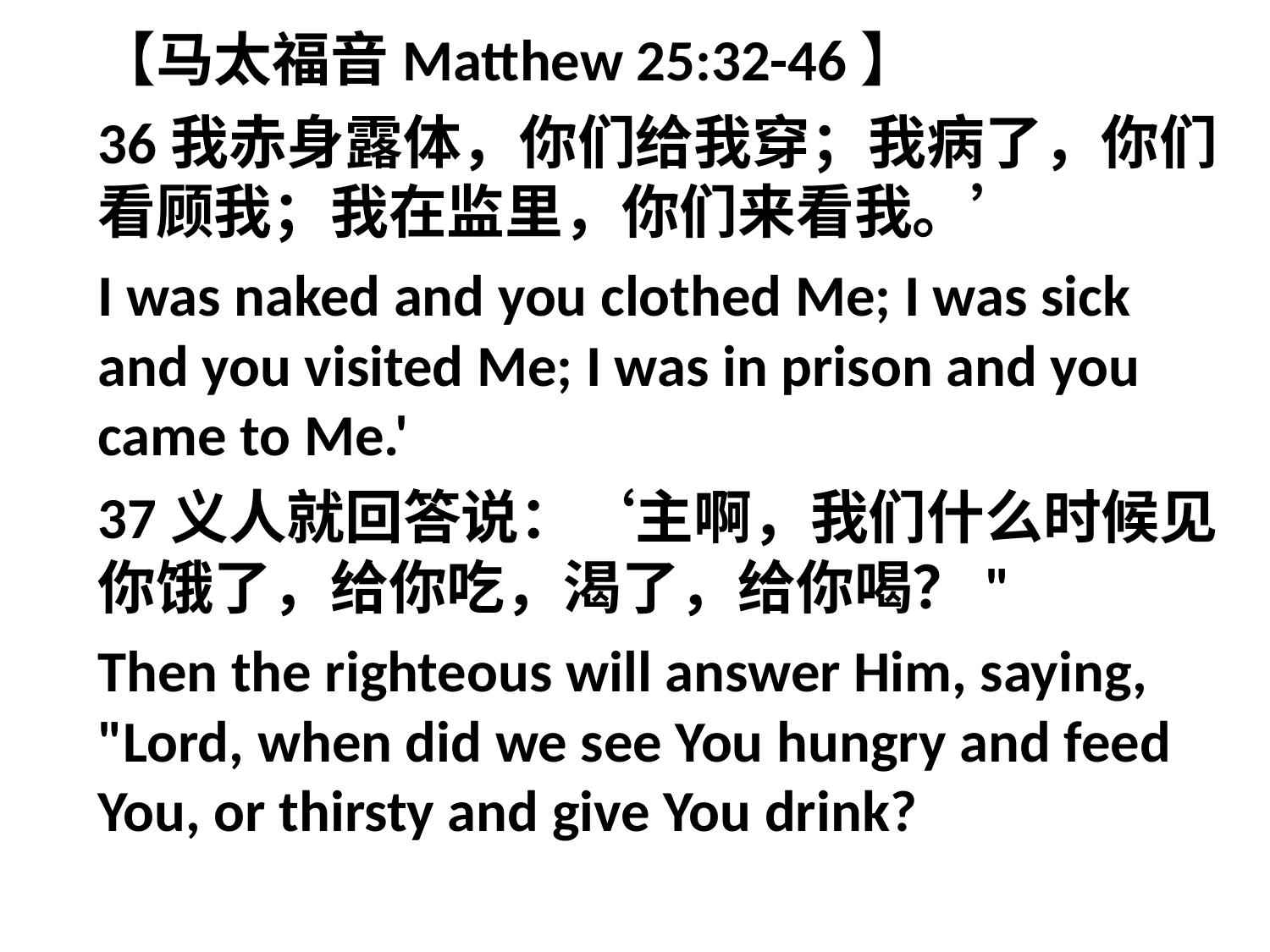

【马太福音Matthew 25:32-46】
36我赤身露体，你们给我穿；我病了，你们看顾我；我在监里，你们来看我。’
I was naked and you clothed Me; I was sick and you visited Me; I was in prison and you came to Me.'
37义人就回答说：‘主啊，我们什么时候见你饿了，给你吃，渴了，给你喝？"
Then the righteous will answer Him, saying, "Lord, when did we see You hungry and feed You, or thirsty and give You drink?